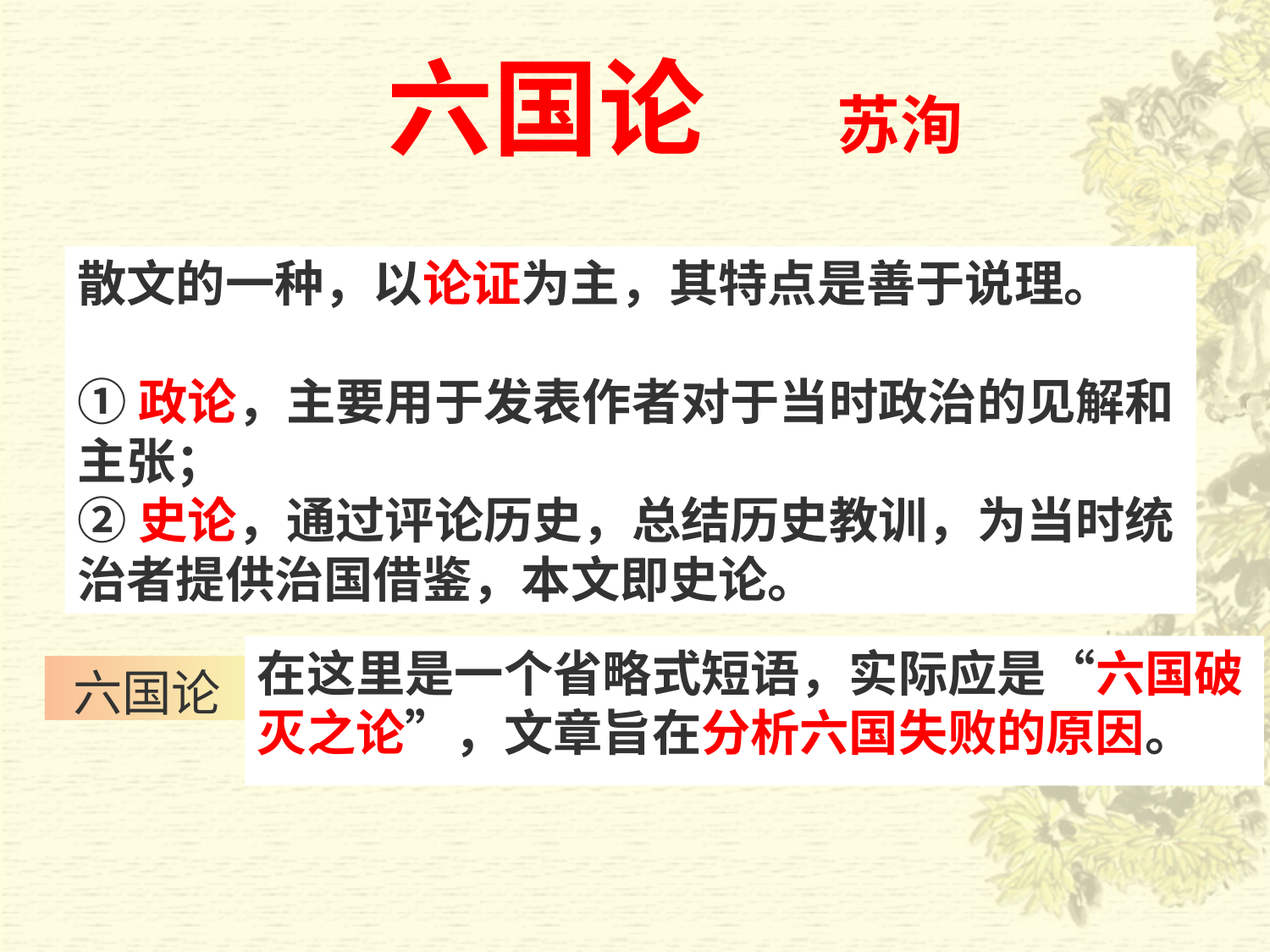

六国论
苏洵
散文的一种，以论证为主，其特点是善于说理。

①政论，主要用于发表作者对于当时政治的见解和主张；
②史论，通过评论历史，总结历史教训，为当时统治者提供治国借鉴，本文即史论。

在这里是一个省略式短语，实际应是“六国破灭之论”，文章旨在分析六国失败的原因。
六国论